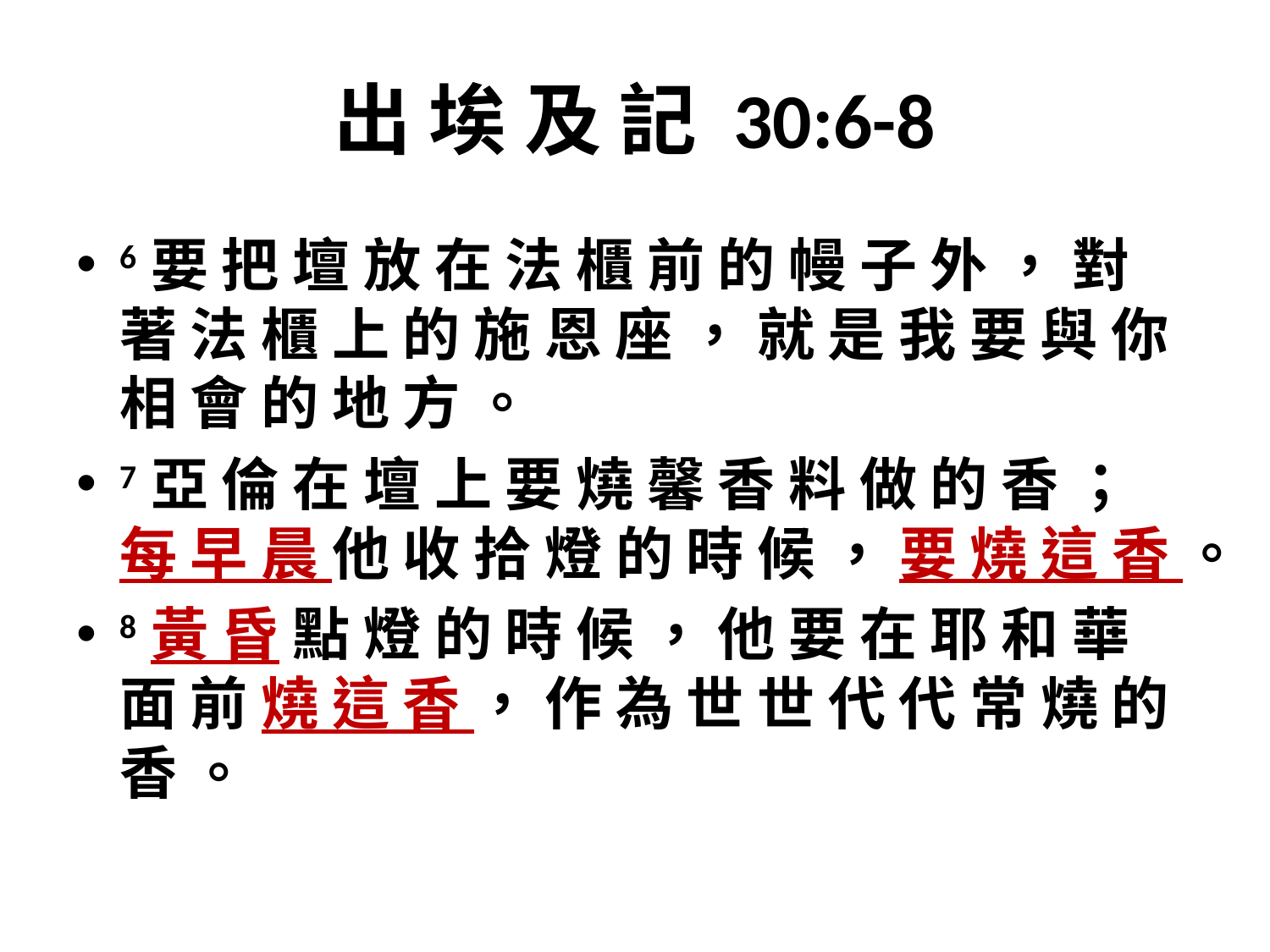

# 出 埃 及 記 30:6-8
6 要 把 壇 放 在 法 櫃 前 的 幔 子 外 ， 對 著 法 櫃 上 的 施 恩 座 ， 就 是 我 要 與 你 相 會 的 地 方 。
7 亞 倫 在 壇 上 要 燒 馨 香 料 做 的 香 ； 每 早 晨 他 收 拾 燈 的 時 候 ， 要 燒 這 香 。
8 黃 昏 點 燈 的 時 候 ， 他 要 在 耶 和 華 面 前 燒 這 香 ， 作 為 世 世 代 代 常 燒 的 香 。